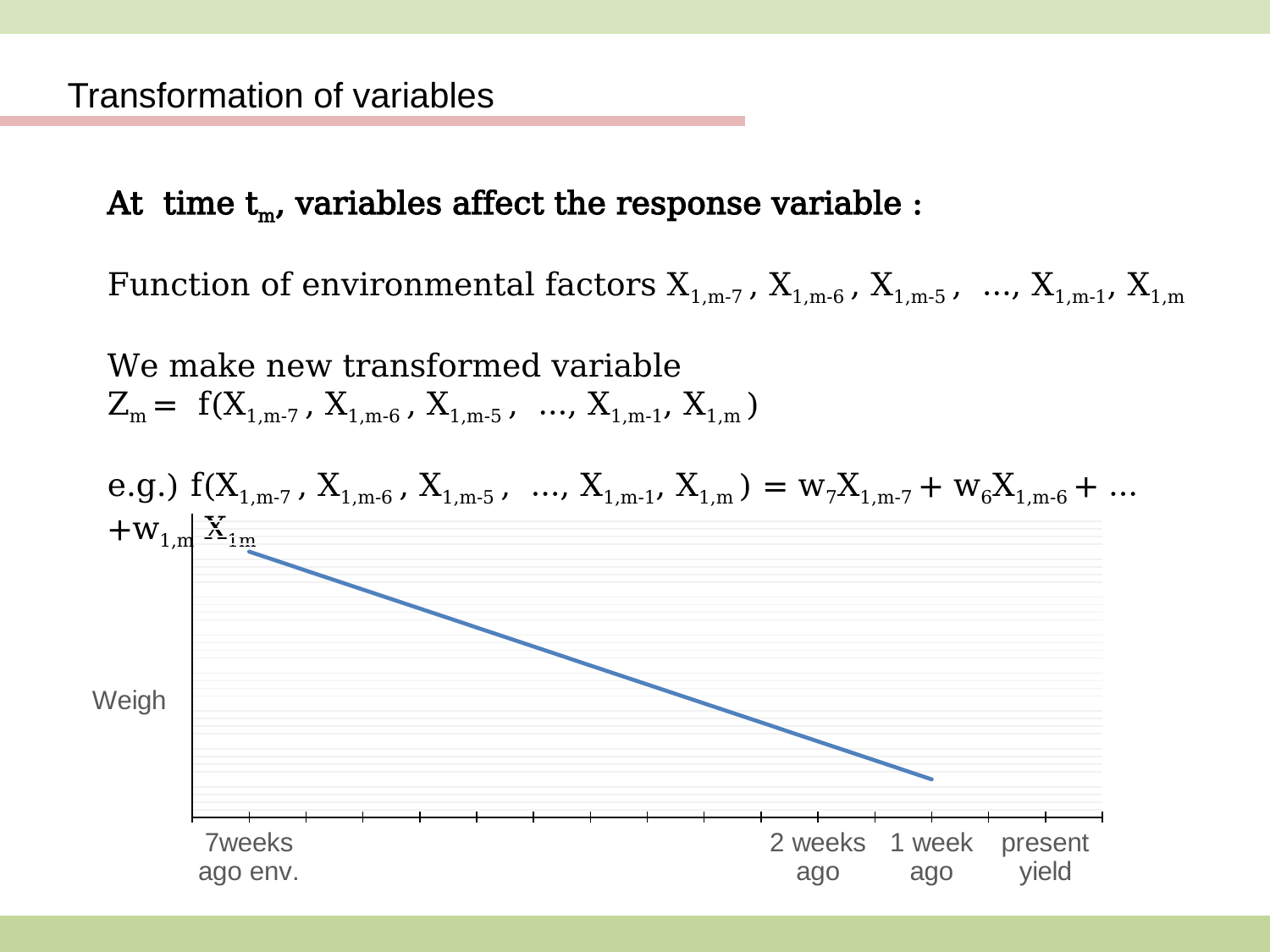

Transformation of variables
At  time tm, variables affect the response variable :

Function of environmental factors X1,m-7 , X1,m-6 , X1,m-5 ,  …, X1,m-1, X1,m

We make new transformed variable
Zm =  f(X1,m-7 , X1,m-6 , X1,m-5 ,  …, X1,m-1, X1,m )

e.g.) f(X1,m-7 , X1,m-6 , X1,m-5 ,  …, X1,m-1, X1,m ) = w7X1,m-7 + w6X1,m-6 + … +w1,m X1m

### Chart

| Category | 계열 1 |
|---|---|
| 7weeks ago env. | 7.0 |
|  | 6.0 |
|  | 5.0 |
|  | 4.0 |
|  | 3.0 |
| 2 weeks ago | 2.0 |
| 1 week ago | 1.0 |
| present yield | None |